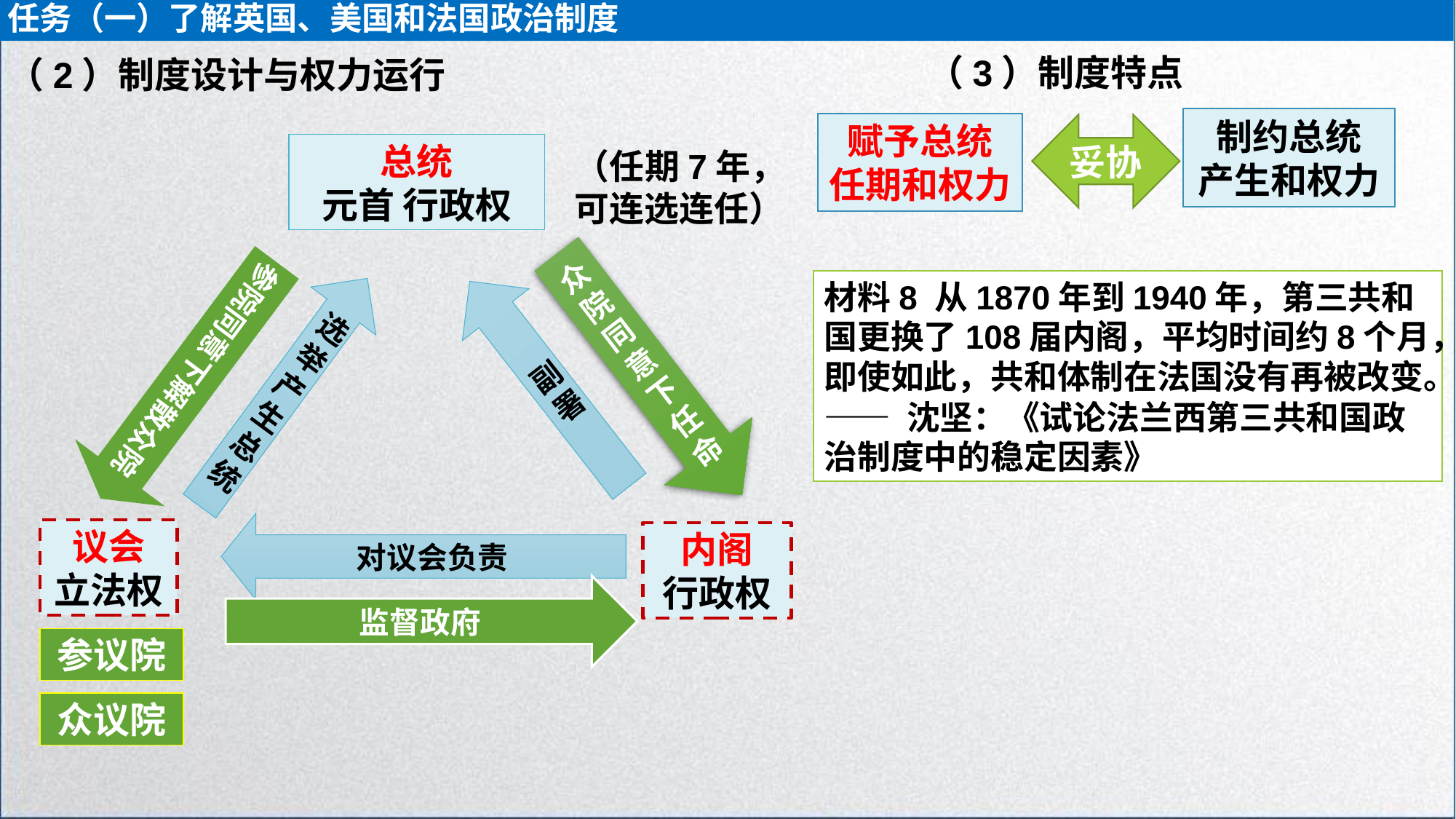

任务（一）了解英国、美国和法国政治制度
（3）制度特点
（2）制度设计与权力运行
制约总统
产生和权力
赋予总统
任期和权力
妥协
总统
元首 行政权
（任期7年，
可连选连任）
众院
同
意下任命
参院同意下解散众院
选举产生总统
副署
材料8 从1870年到1940年，第三共和国更换了108届内阁，平均时间约8个月，即使如此，共和体制在法国没有再被改变。
—— 沈坚：《试论法兰西第三共和国政治制度中的稳定因素》
对议会负责
议会
立法权
内阁
行政权
监督政府
参议院
众议院